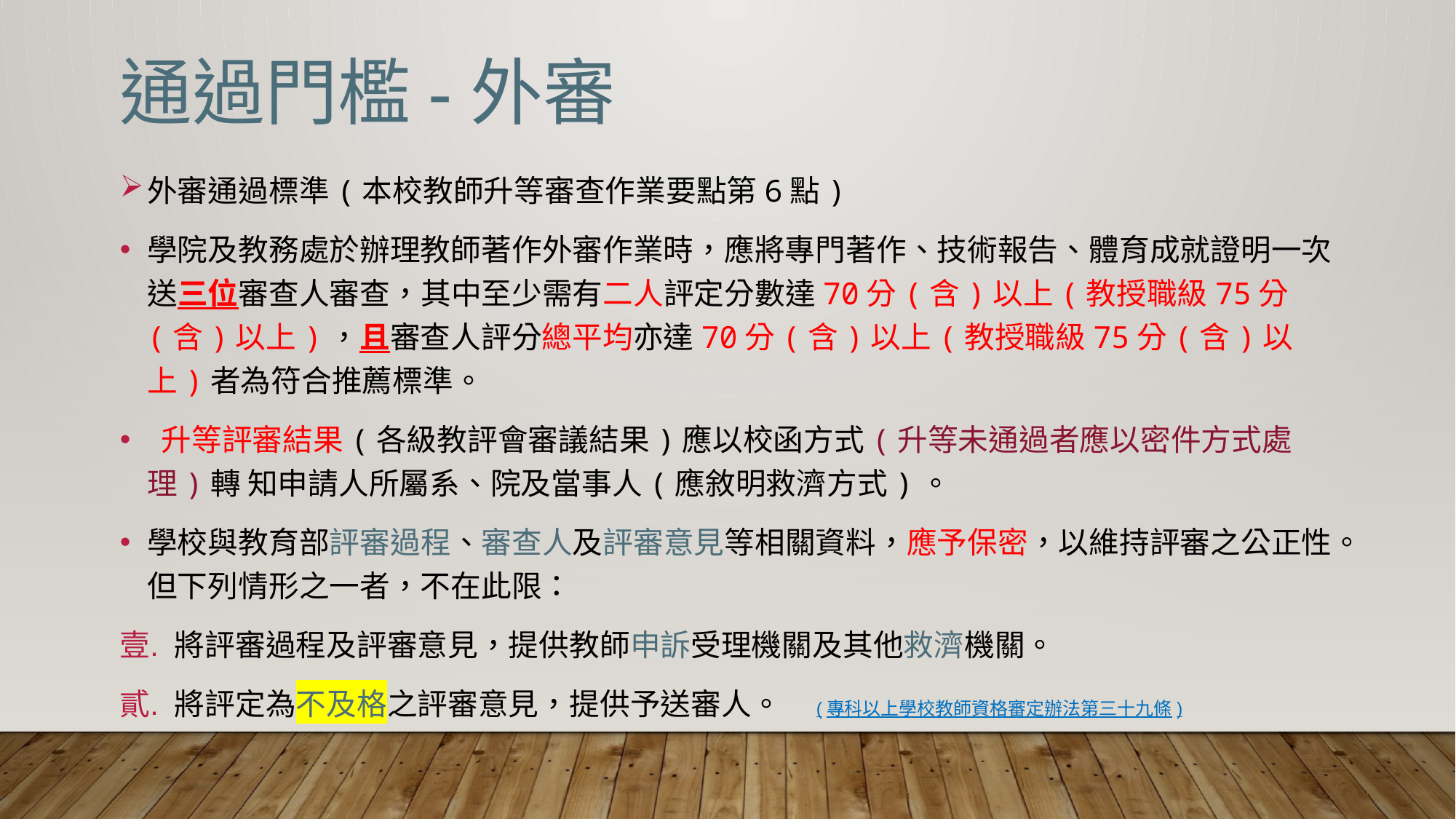

# 通過門檻-外審
外審通過標準(本校教師升等審查作業要點第6點)
學院及教務處於辦理教師著作外審作業時，應將專門著作、技術報告、體育成就證明一次送三位審查人審查，其中至少需有二人評定分數達70分(含)以上(教授職級75分(含)以上)，且審查人評分總平均亦達70分(含)以上(教授職級75分(含)以上)者為符合推薦標準。
 升等評審結果(各級教評會審議結果)應以校函方式(升等未通過者應以密件方式處理)轉 知申請人所屬系、院及當事人(應敘明救濟方式)。
學校與教育部評審過程、審查人及評審意見等相關資料，應予保密，以維持評審之公正性。但下列情形之一者，不在此限：
將評審過程及評審意見，提供教師申訴受理機關及其他救濟機關。
將評定為不及格之評審意見，提供予送審人。    (專科以上學校教師資格審定辦法第三十九條)